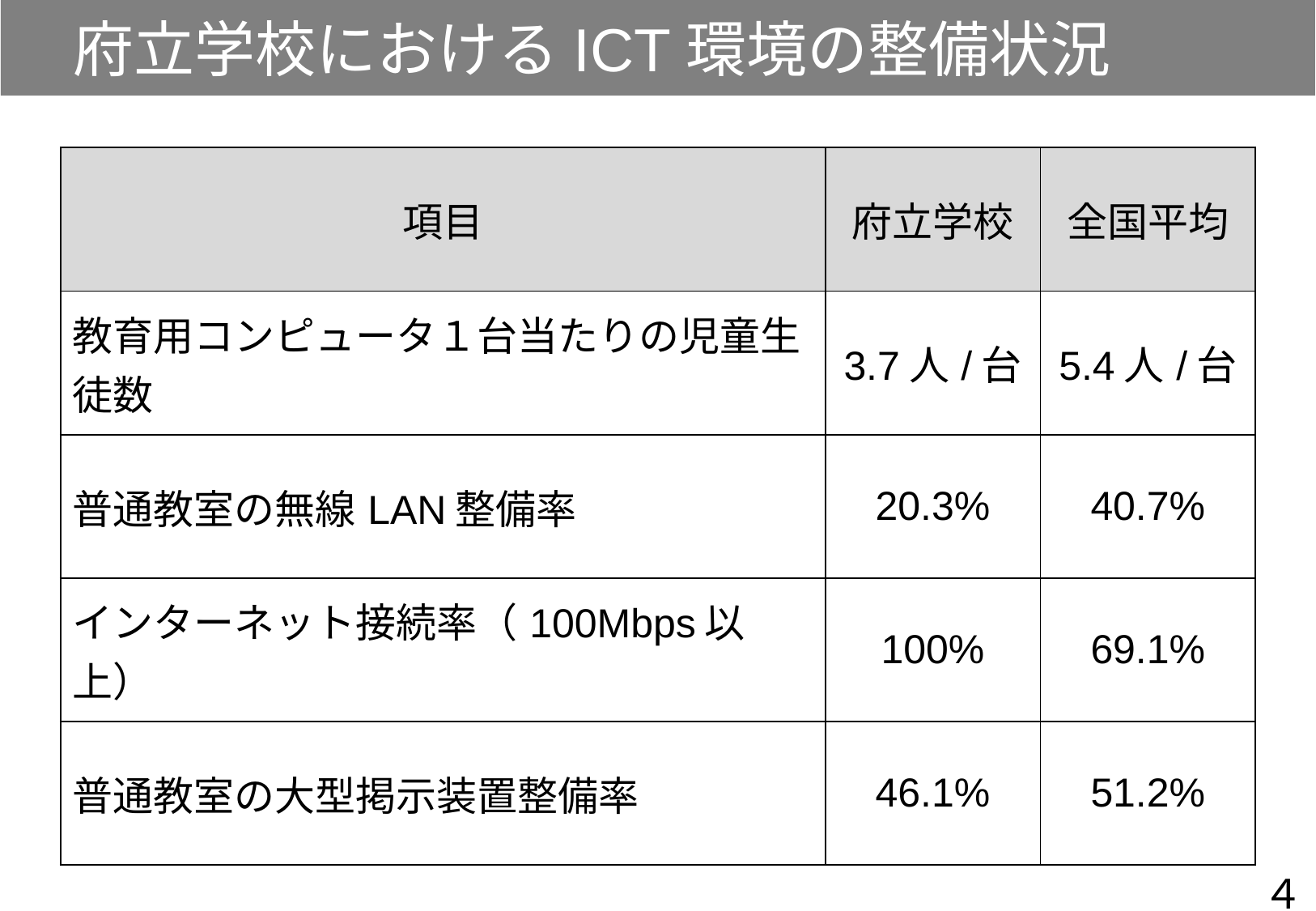

府立学校におけるICT環境の整備状況
| 項目 | 府立学校 | 全国平均 |
| --- | --- | --- |
| 教育用コンピュータ１台当たりの児童生徒数 | 3.7人/台 | 5.4人/台 |
| 普通教室の無線LAN整備率 | 20.3% | 40.7% |
| インターネット接続率（100Mbps以上） | 100% | 69.1% |
| 普通教室の大型掲示装置整備率 | 46.1% | 51.2% |
４